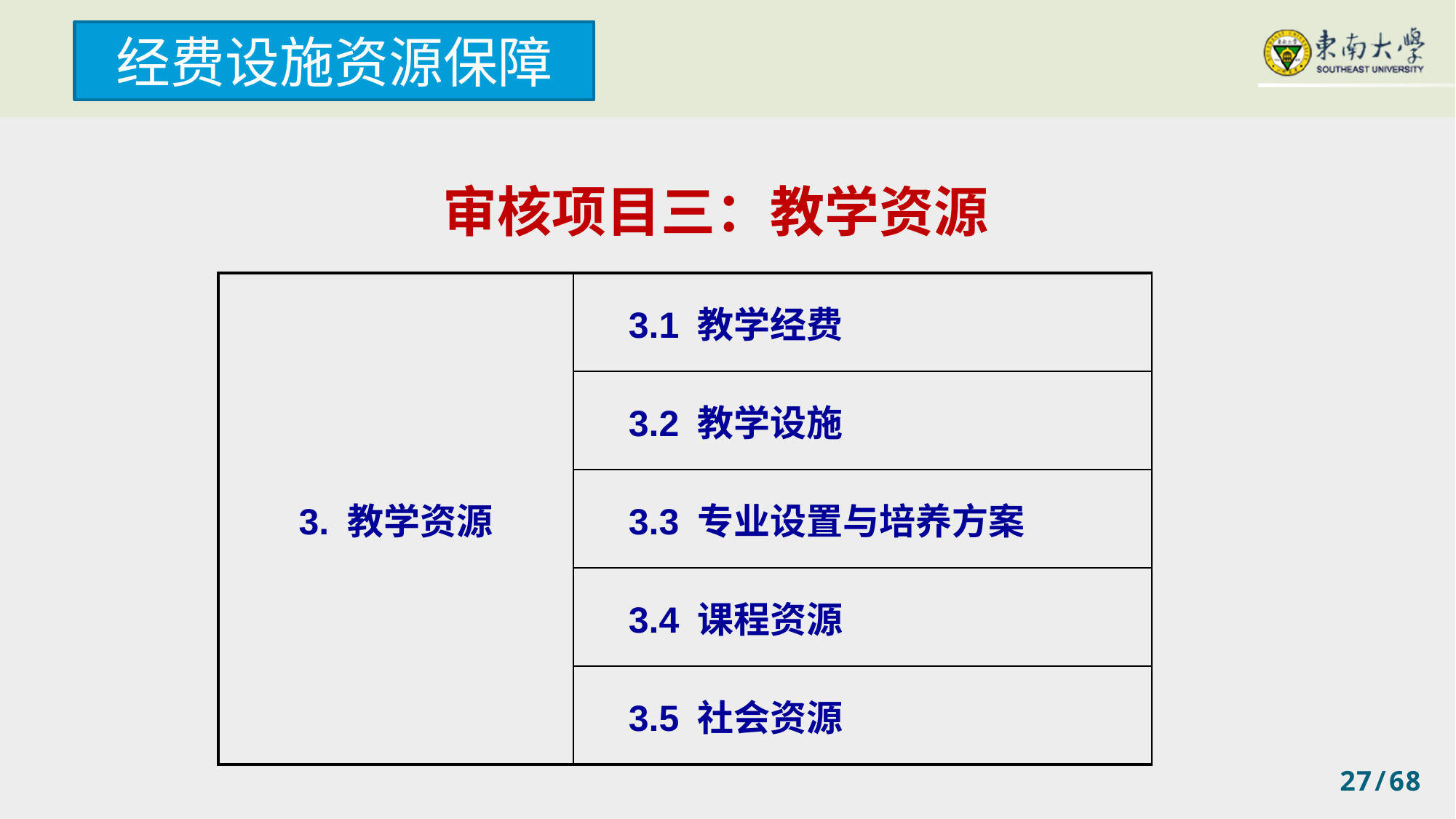

经费设施资源保障
      评估范围释义
审核项目三：教学资源
| 3. 教学资源 | 3.1 教学经费 |
| --- | --- |
|  | 3.2 教学设施 |
|  | 3.3 专业设置与培养方案 |
|  | 3.4 课程资源 |
|  | 3.5 社会资源 |